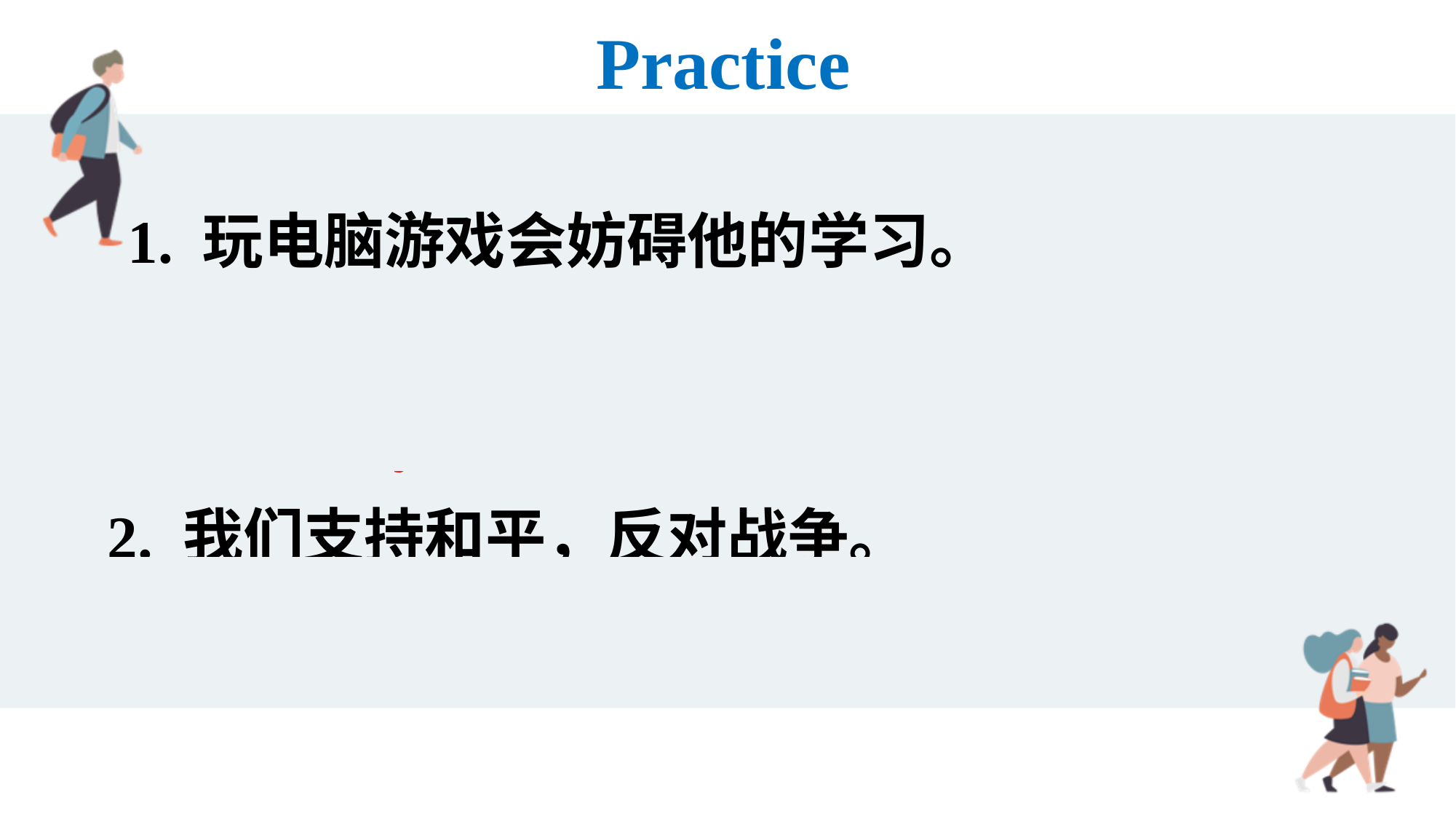

Practice
1. 玩电脑游戏会妨碍他的学习。
   Playing computer games can get in the way of his study.

2. 我们支持和平，反对战争。
        We are for peace and against war.